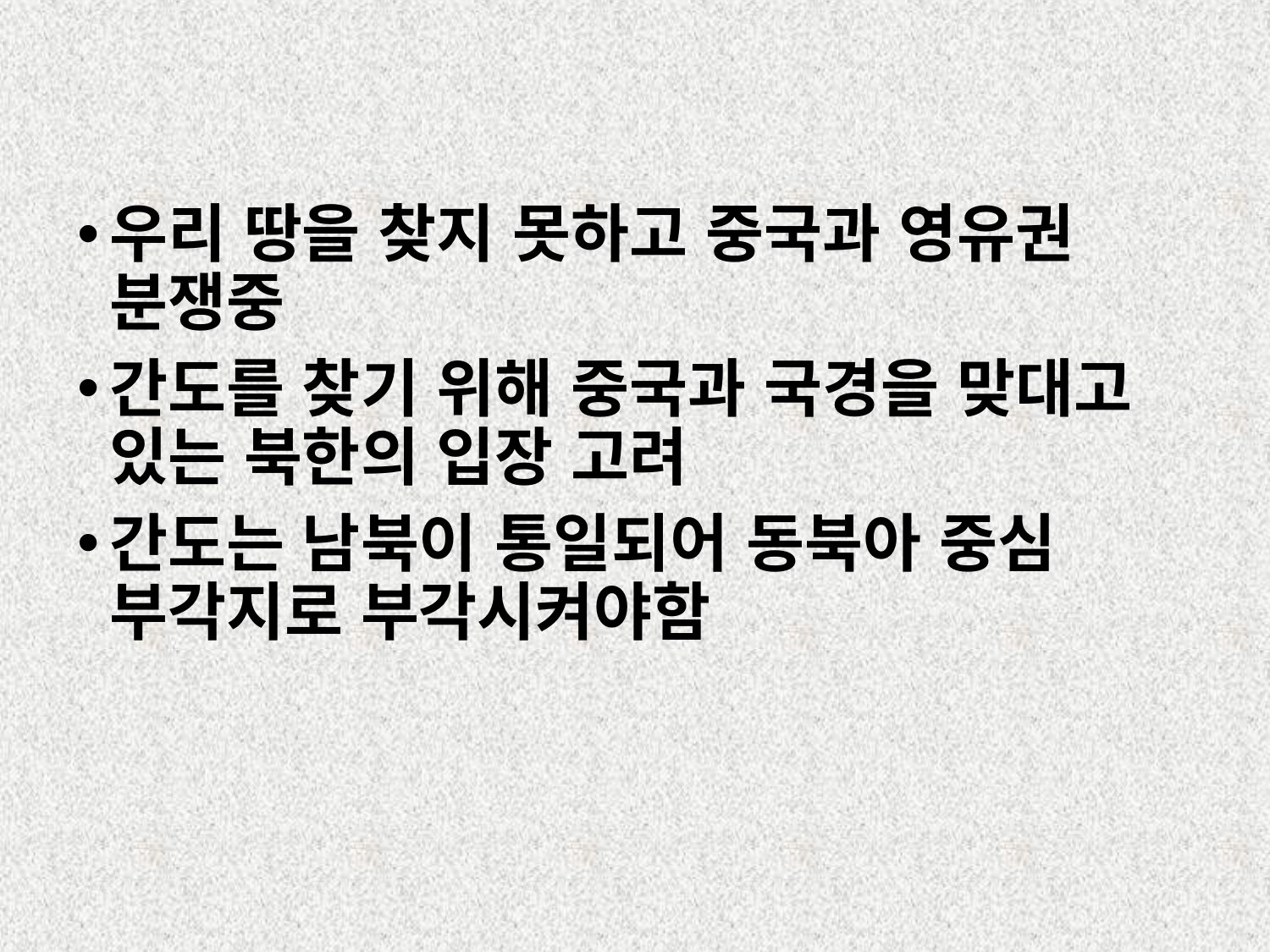

우리 땅을 찾지 못하고 중국과 영유권 분쟁중
간도를 찾기 위해 중국과 국경을 맞대고 있는 북한의 입장 고려
간도는 남북이 통일되어 동북아 중심 부각지로 부각시켜야함